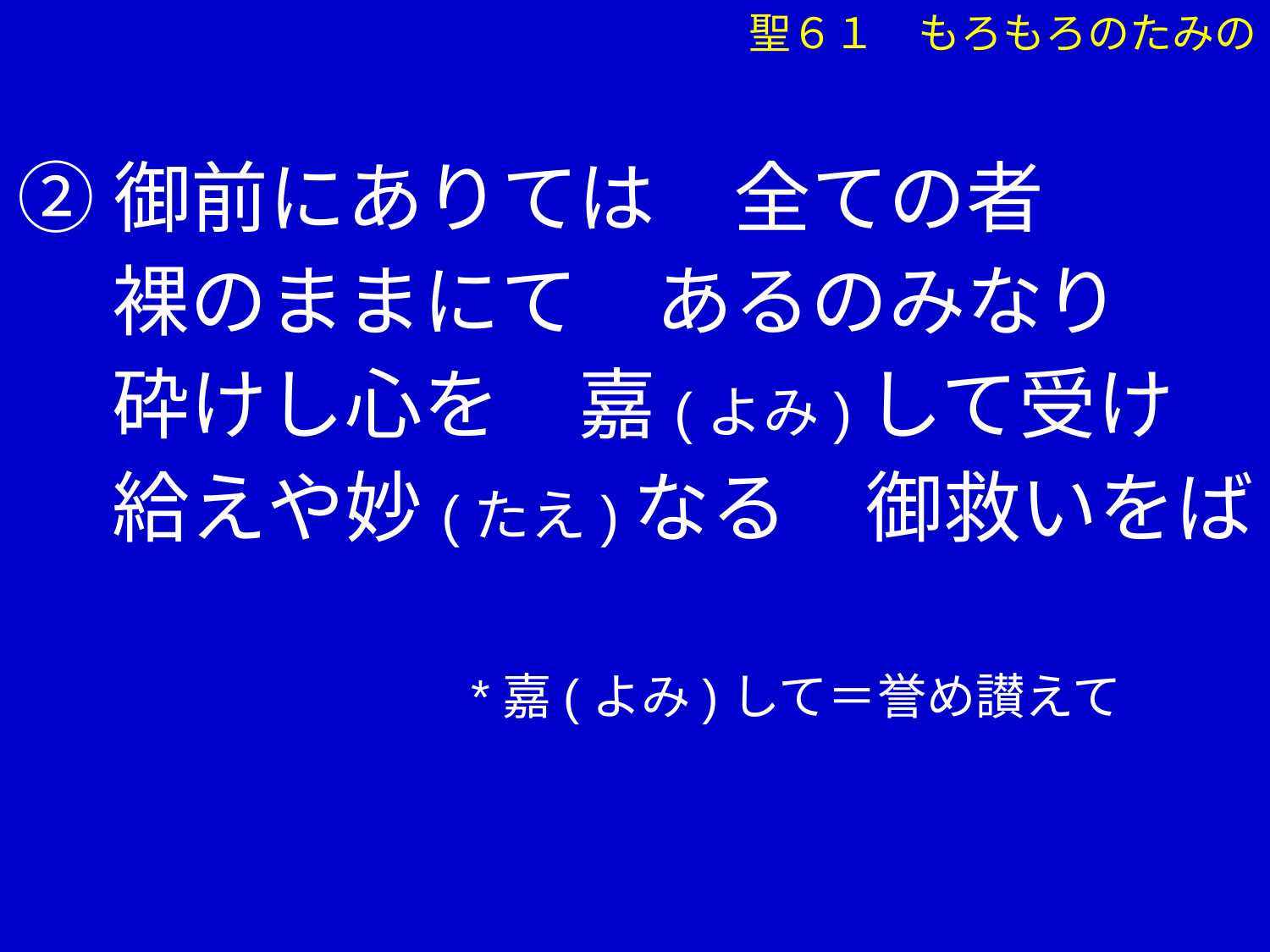

聖６１　もろもろのたみの
②御前にありては　全ての者
　 裸のままにて　あるのみなり
　 砕けし心を　嘉(よみ)して受け
　 給えや妙(たえ)なる　御救いをば

                                 *嘉(よみ)して＝誉め讃えて